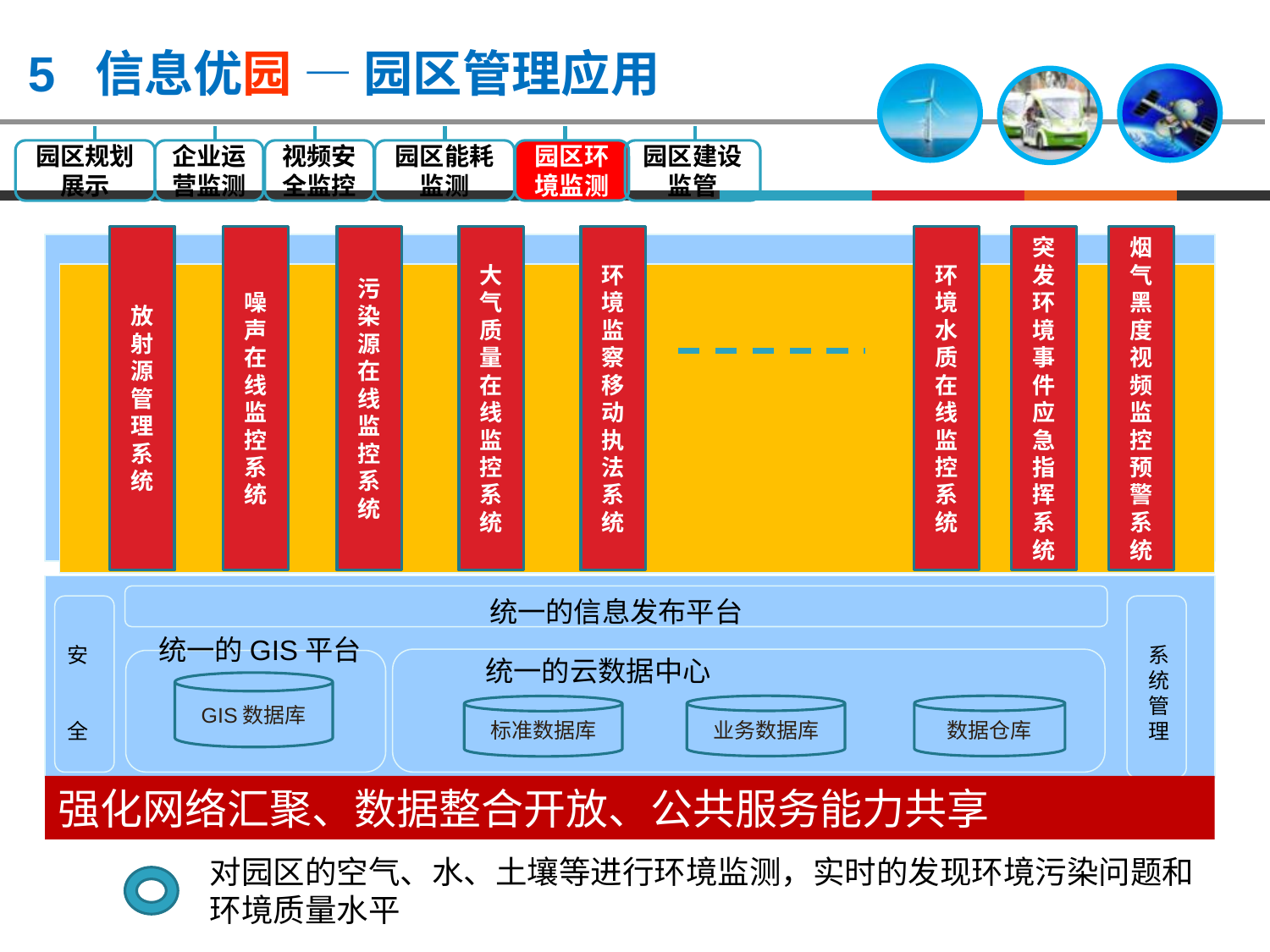

5  信息优园 — 园区管理应用

园区规划展示
企业运营监测
视频安全监控
园区能耗监测
园区环境监测
园区建设监管
放射源管理系统
噪声在线监控系统
污染源在线监控系统
大气质量在线监控系统
环境监察移动执法系统
环境水质在线监控系统
突
发
环
境
事
件
应
急
指
挥
系
统
烟
气
黑
度
视
频
监
控
预
警
系
统

统一的信息发布平台

统一的GIS平台
安

全
系统管理
统一的云数据中心

GIS数据库
业务数据库
数据仓库
标准数据库
强化网络汇聚、数据整合开放、公共服务能力共享
对园区的空气、水、土壤等进行环境监测，实时的发现环境污染问题和环境质量水平